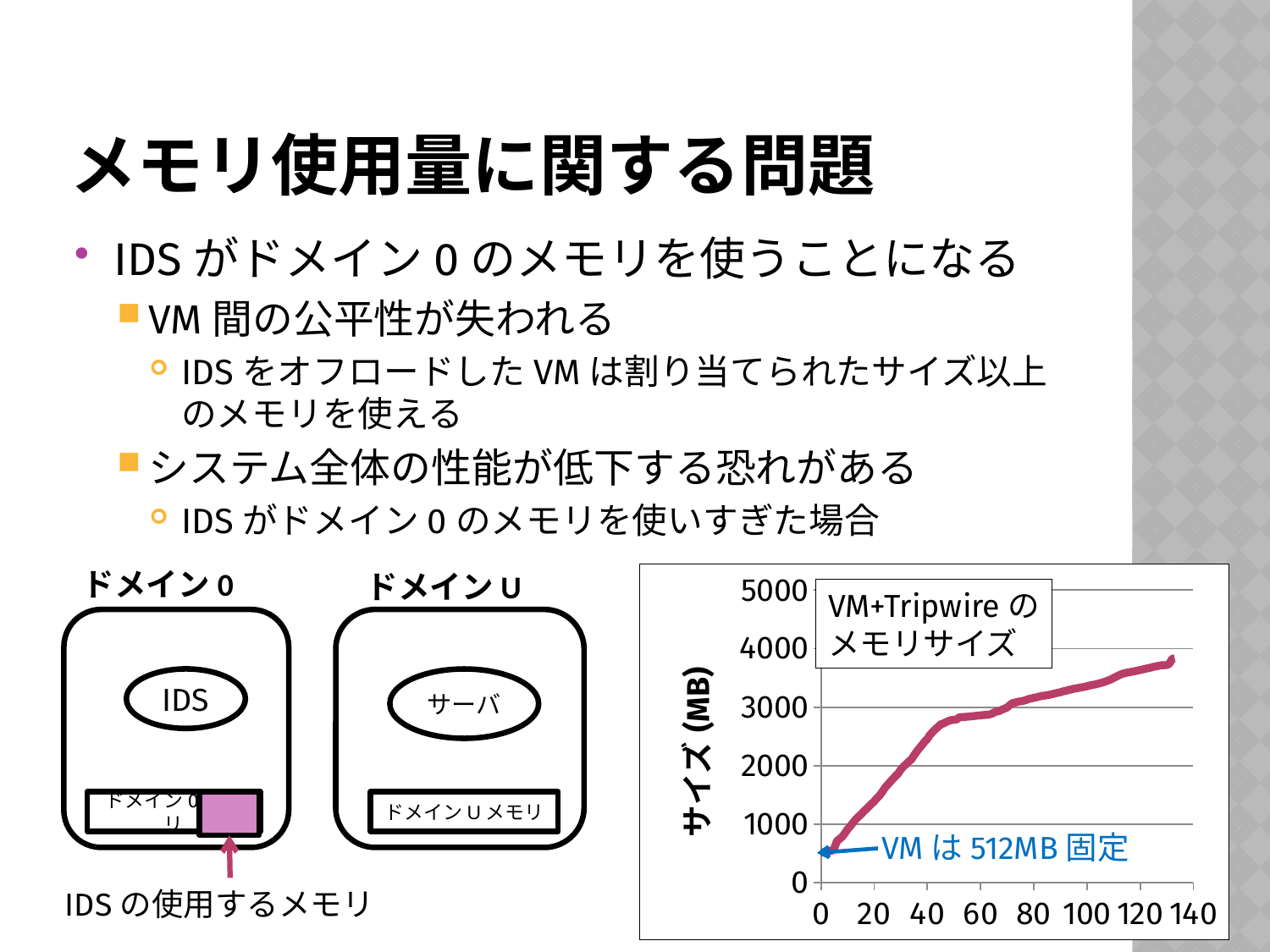

# メモリ使用量に関する問題
IDSがドメイン0のメモリを使うことになる
VM間の公平性が失われる
IDSをオフロードしたVMは割り当てられたサイズ以上のメモリを使える
システム全体の性能が低下する恐れがある
IDSがドメイン0のメモリを使いすぎた場合
ドメイン0
ドメインU

### Chart

| Category | Y の値 1 |
|---|---|
VM+Tripwireの
メモリサイズ

IDS
サーバ

IDSの使用するメモリ
ドメイン0メモリ
ドメインUメモリ
VMは512MB固定